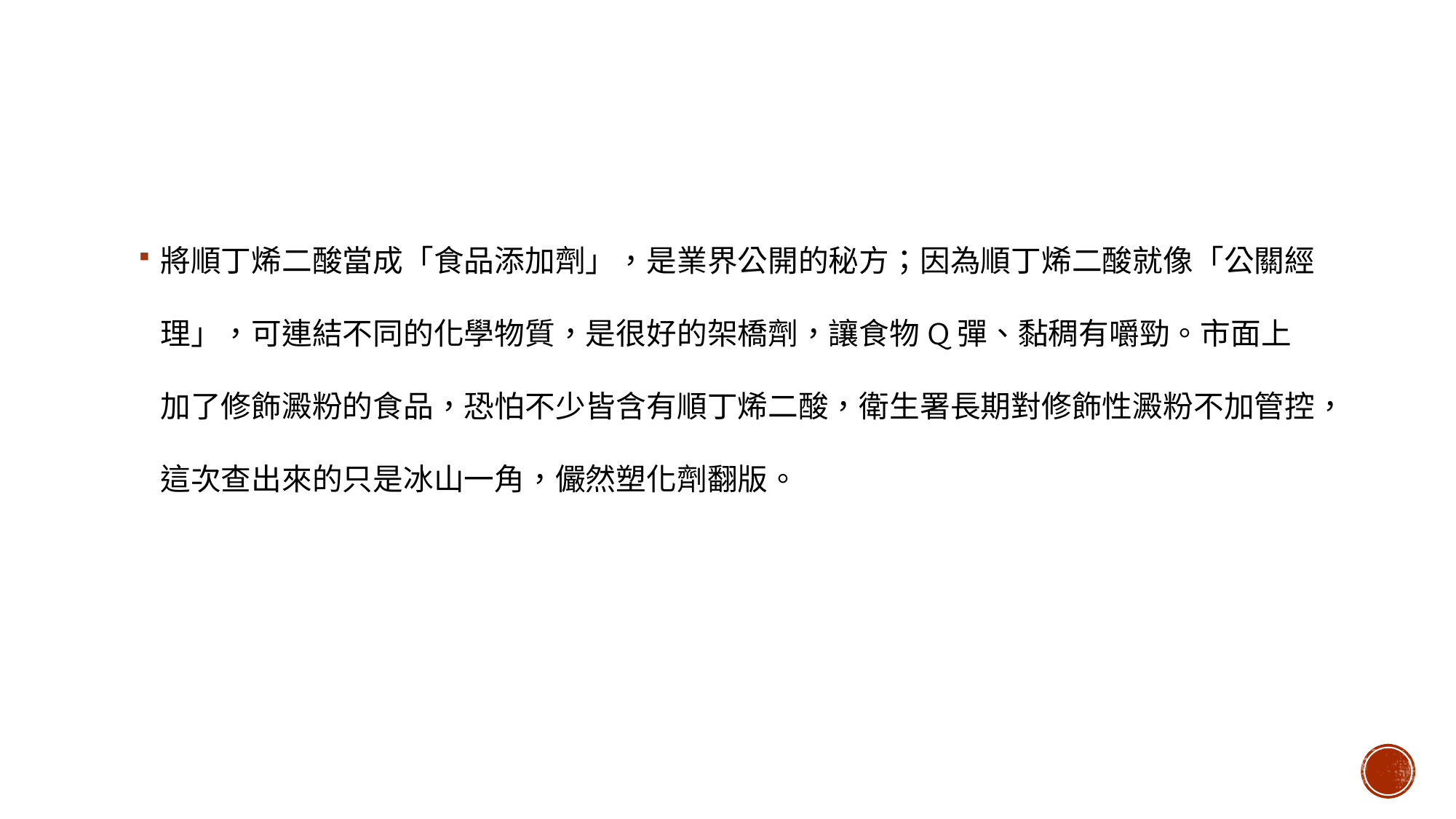

將順丁烯二酸當成「食品添加劑」，是業界公開的秘方；因為順丁烯二酸就像「公關經理」，可連結不同的化學物質，是很好的架橋劑，讓食物Q彈、黏稠有嚼勁。市面上加了修飾澱粉的食品，恐怕不少皆含有順丁烯二酸，衛生署長期對修飾性澱粉不加管控，這次查出來的只是冰山一角，儼然塑化劑翻版。